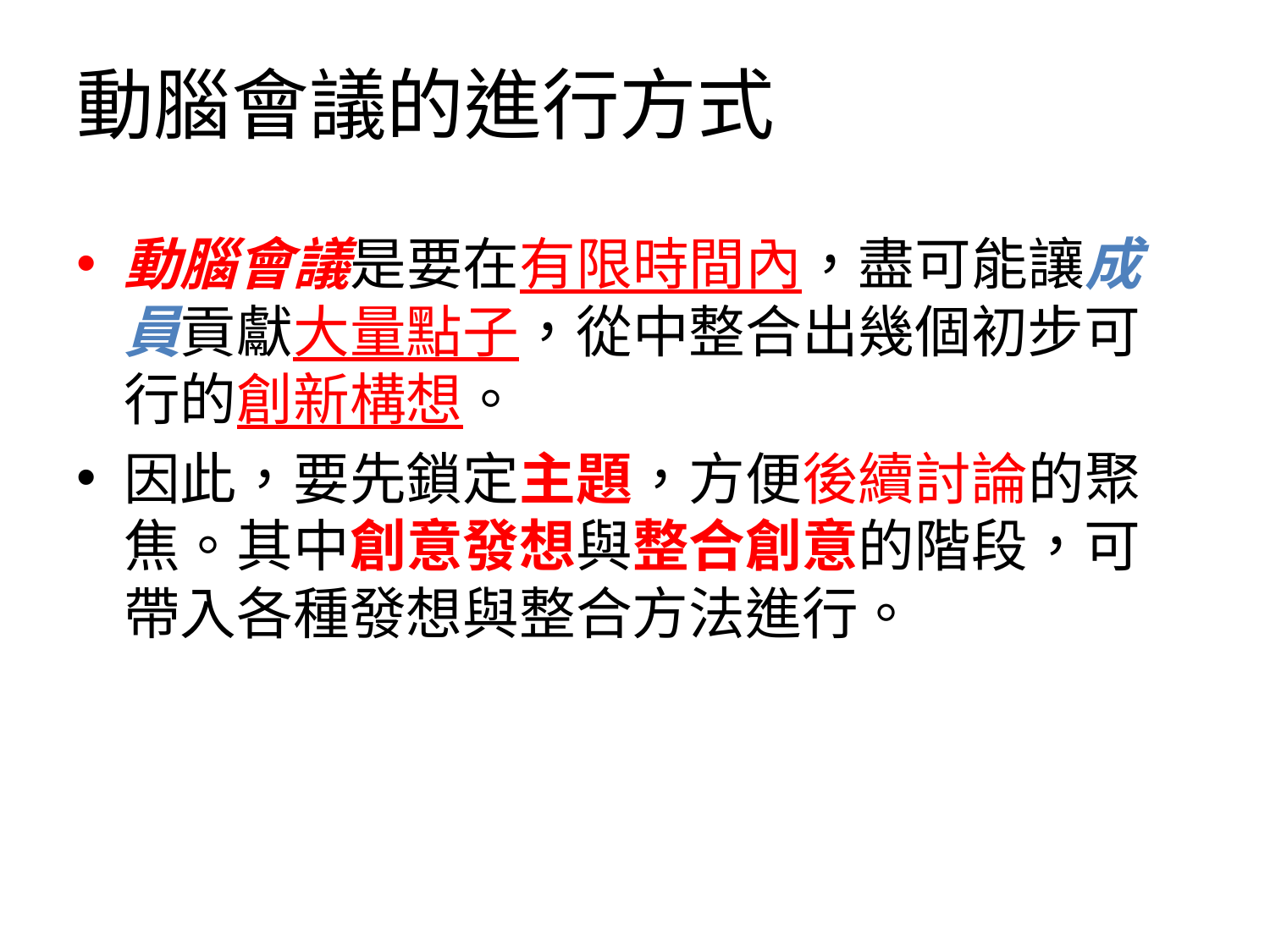

# 動腦會議的進行方式
動腦會議是要在有限時間內，盡可能讓成員貢獻大量點子，從中整合出幾個初步可行的創新構想。
因此，要先鎖定主題，方便後續討論的聚焦。其中創意發想與整合創意的階段，可帶入各種發想與整合方法進行。